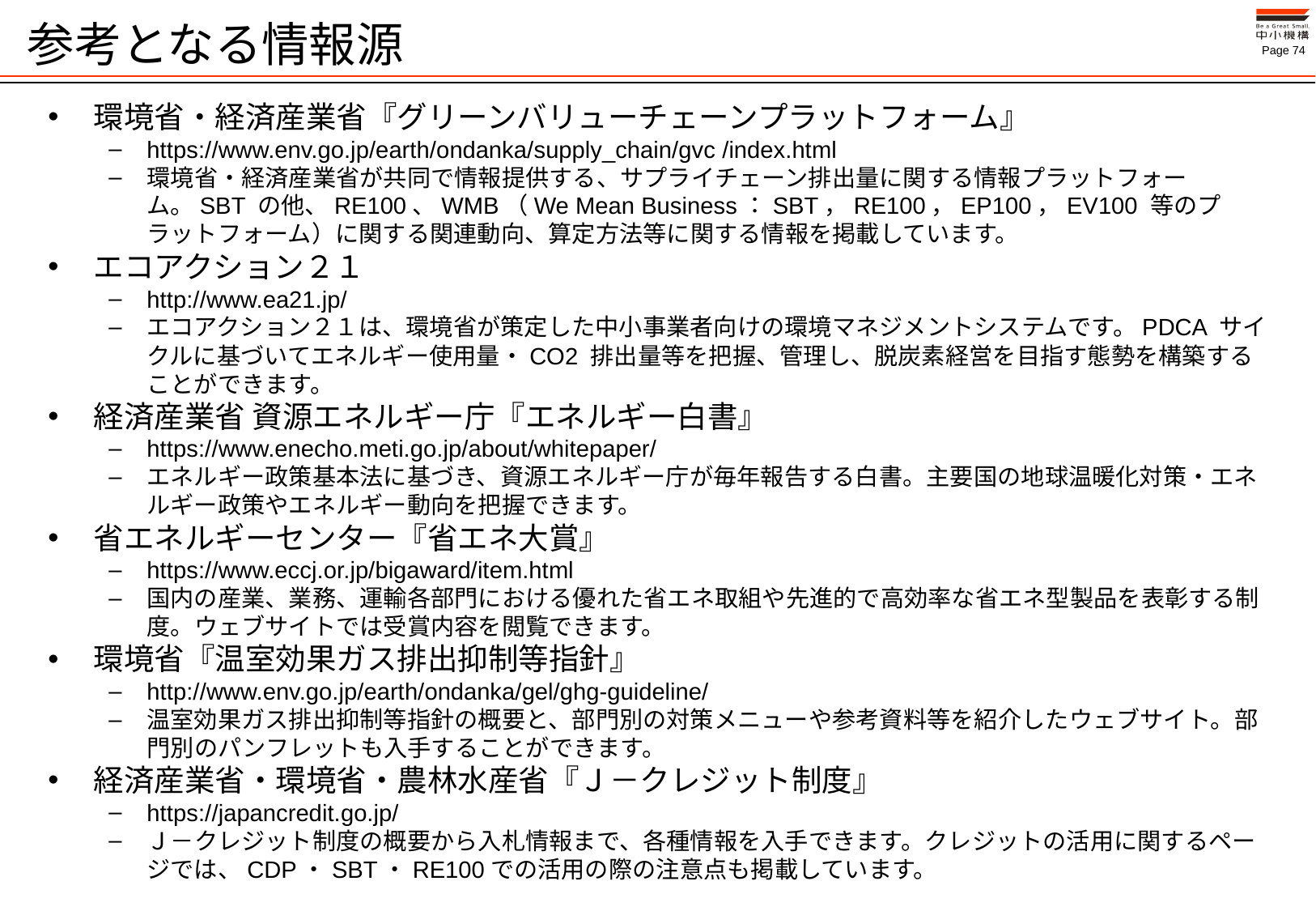

# 参考となる情報源
環境省・経済産業省『グリーンバリューチェーンプラットフォーム』
https://www.env.go.jp/earth/ondanka/supply_chain/gvc /index.html
環境省・経済産業省が共同で情報提供する、サプライチェーン排出量に関する情報プラットフォーム。SBT の他、RE100、WMB（We Mean Business：SBT，RE100，EP100，EV100 等のプラットフォーム）に関する関連動向、算定方法等に関する情報を掲載しています。
エコアクション２１
http://www.ea21.jp/
エコアクション２１は、環境省が策定した中小事業者向けの環境マネジメントシステムです。PDCA サイクルに基づいてエネルギー使用量・CO2 排出量等を把握、管理し、脱炭素経営を目指す態勢を構築することができます。
経済産業省 資源エネルギー庁『エネルギー白書』
https://www.enecho.meti.go.jp/about/whitepaper/
エネルギー政策基本法に基づき、資源エネルギー庁が毎年報告する白書。主要国の地球温暖化対策・エネルギー政策やエネルギー動向を把握できます。
省エネルギーセンター『省エネ大賞』
https://www.eccj.or.jp/bigaward/item.html
国内の産業、業務、運輸各部門における優れた省エネ取組や先進的で高効率な省エネ型製品を表彰する制度。ウェブサイトでは受賞内容を閲覧できます。
環境省『温室効果ガス排出抑制等指針』
http://www.env.go.jp/earth/ondanka/gel/ghg-guideline/
温室効果ガス排出抑制等指針の概要と、部門別の対策メニューや参考資料等を紹介したウェブサイト。部門別のパンフレットも入手することができます。
経済産業省・環境省・農林水産省『Ｊ－クレジット制度』
https://japancredit.go.jp/
Ｊ－クレジット制度の概要から入札情報まで、各種情報を入手できます。クレジットの活用に関するページでは、CDP・SBT・RE100での活用の際の注意点も掲載しています。